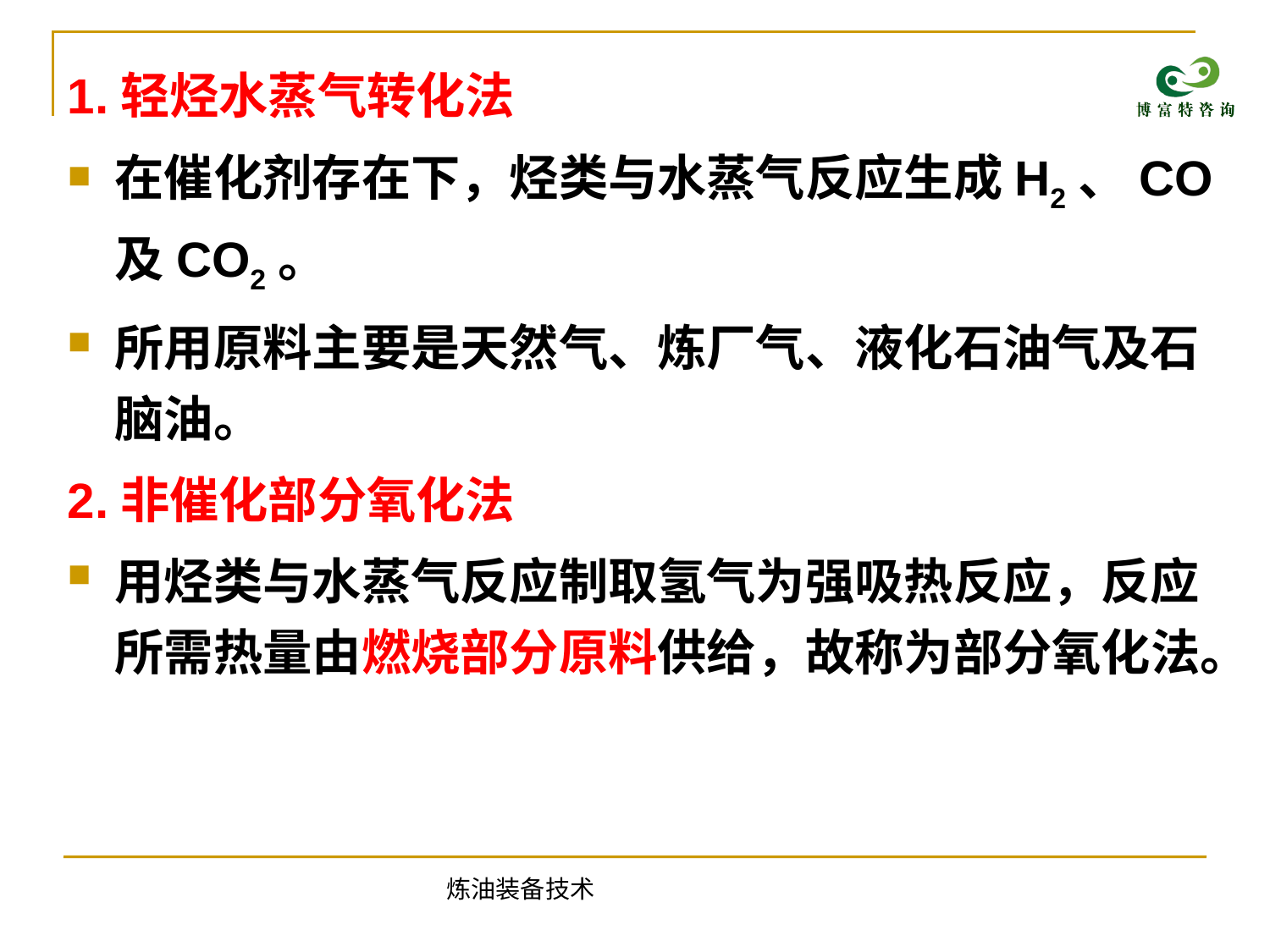

1.轻烃水蒸气转化法
在催化剂存在下，烃类与水蒸气反应生成H2、CO及CO2。
所用原料主要是天然气、炼厂气、液化石油气及石脑油。
2.非催化部分氧化法
用烃类与水蒸气反应制取氢气为强吸热反应，反应所需热量由燃烧部分原料供给，故称为部分氧化法。

5
炼油装备技术